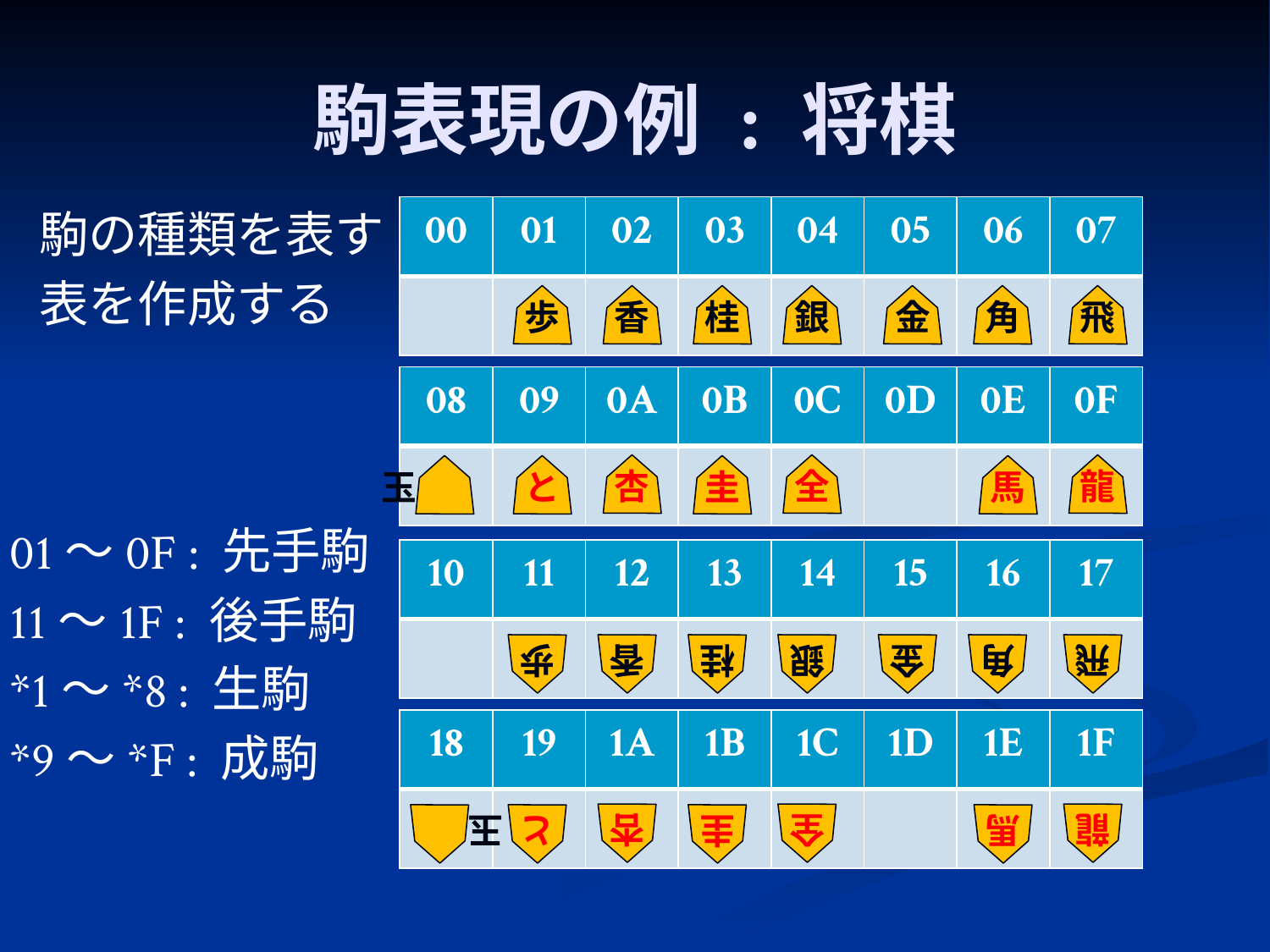

# 駒表現の例 : 将棋
駒の種類を表す
表を作成する
| 00 | 01 | 02 | 03 | 04 | 05 | 06 | 07 |
| --- | --- | --- | --- | --- | --- | --- | --- |
|  |  |  |  |  |  |  |  |
香
銀
角
飛
歩
桂
金
| 08 | 09 | 0A | 0B | 0C | 0D | 0E | 0F |
| --- | --- | --- | --- | --- | --- | --- | --- |
|  |  |  |  |  |  |  |  |
杏
全
龍
玉
と
圭
馬
01～0F : 先手駒
11～1F : 後手駒
*1～*8 : 生駒
*9～*F : 成駒
| 10 | 11 | 12 | 13 | 14 | 15 | 16 | 17 |
| --- | --- | --- | --- | --- | --- | --- | --- |
|  |  |  |  |  |  |  |  |
香
銀
角
飛
歩
桂
金
| 18 | 19 | 1A | 1B | 1C | 1D | 1E | 1F |
| --- | --- | --- | --- | --- | --- | --- | --- |
|  |  |  |  |  |  |  |  |
杏
全
龍
玉
と
圭
馬